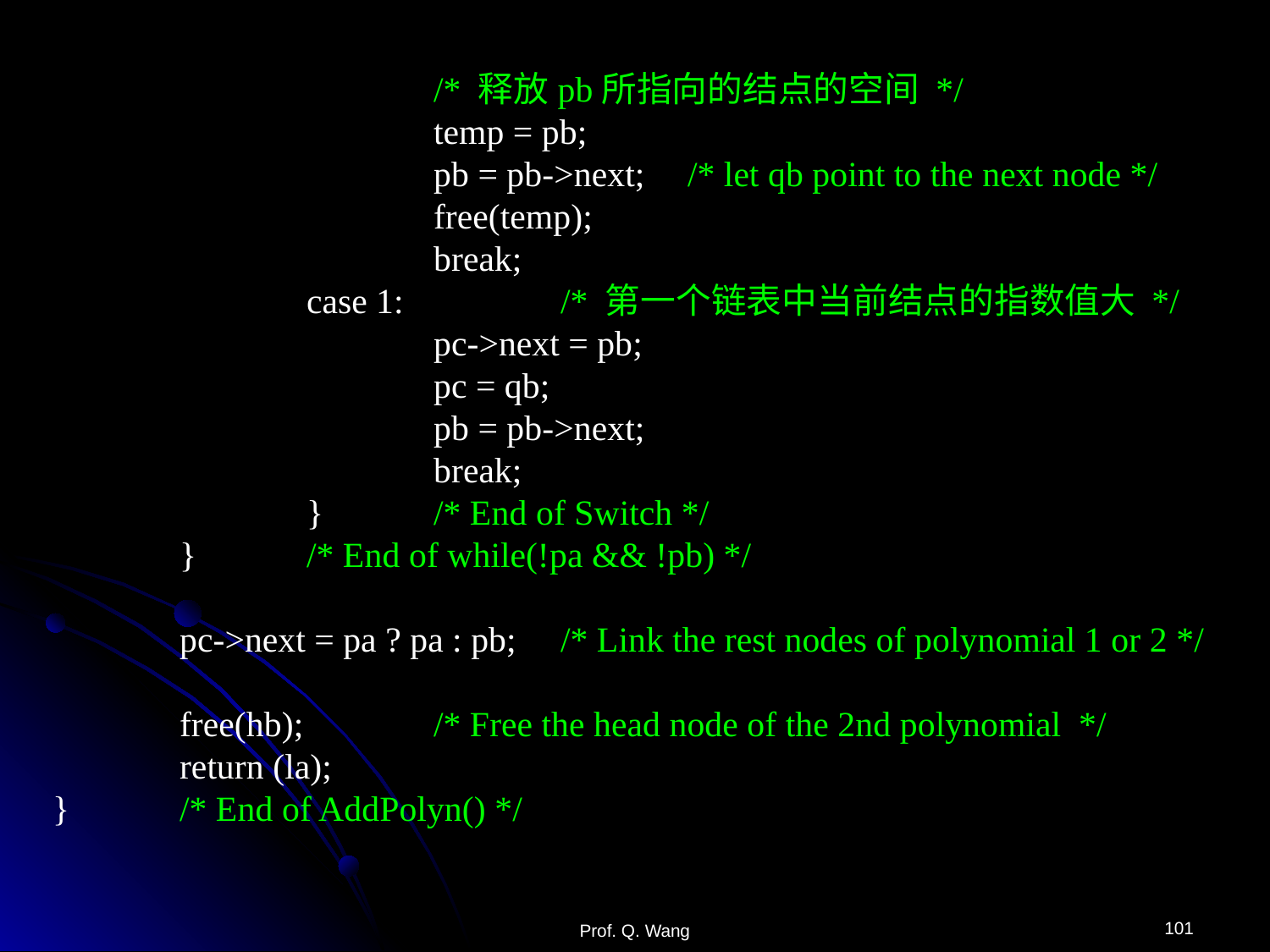

/* 释放pb所指向的结点的空间 */
			temp = pb;
			pb = pb->next;	/* let qb point to the next node */
			free(temp);
			break;
		case 1:		/* 第一个链表中当前结点的指数值大 */
			pc->next = pb;
			pc = qb;
			pb = pb->next;
			break;
		}	/* End of Switch */
	}	/* End of while(!pa && !pb) */

	pc->next = pa ? pa : pb;	/* Link the rest nodes of polynomial 1 or 2 */

	free(hb);    	/* Free the head node of the 2nd polynomial  */
	return (la);
}	/* End of AddPolyn() */

101

Prof. Q. Wang